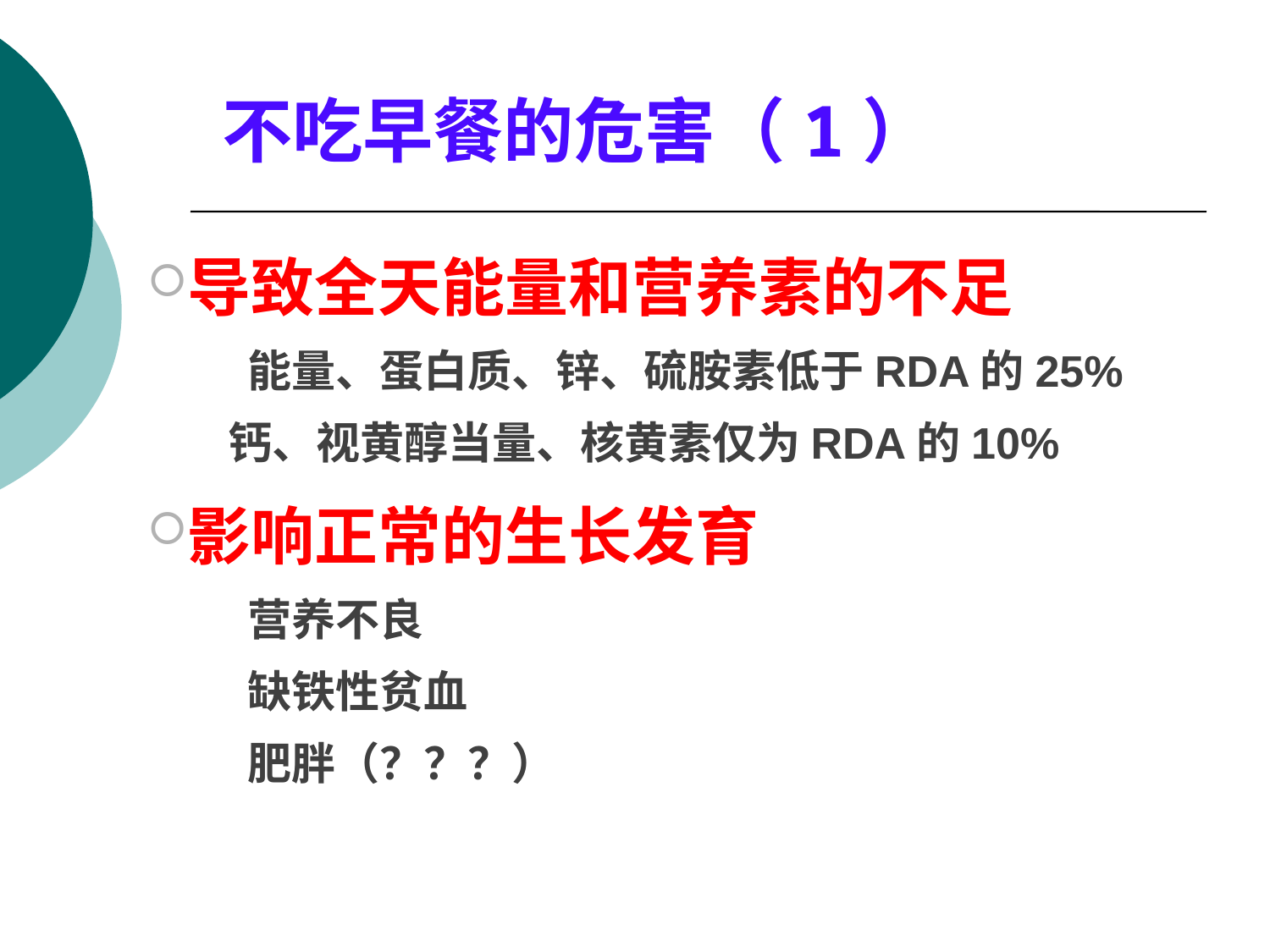

# 不吃早餐的危害（1）
导致全天能量和营养素的不足
         能量、蛋白质、锌、硫胺素低于RDA的25%
       钙、视黄醇当量、核黄素仅为RDA的10%
影响正常的生长发育
         营养不良
         缺铁性贫血
         肥胖（？？？）